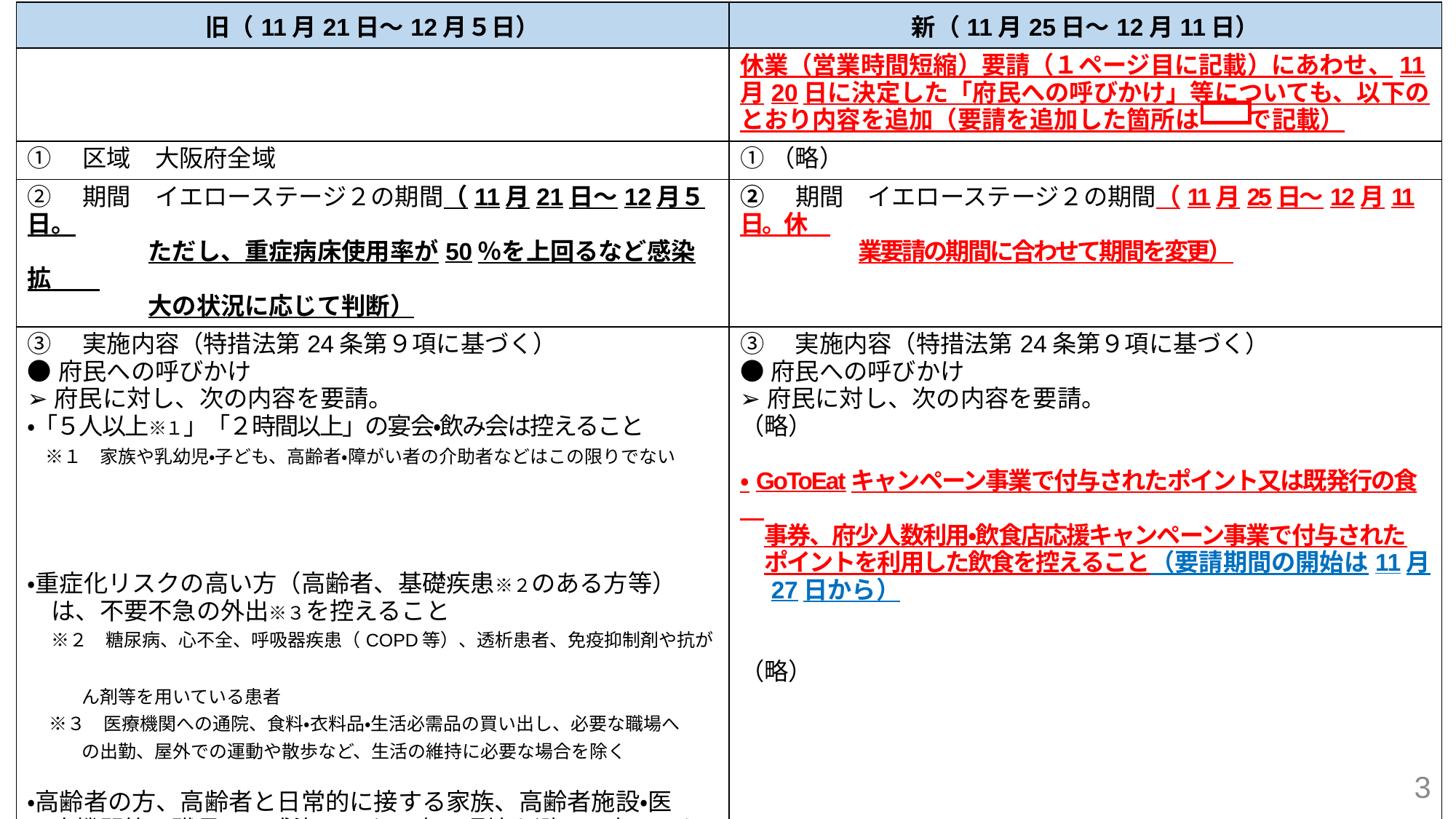

| 旧（11月21日～12月５日） | 新（11月25日～12月11日） |
| --- | --- |
|  | 休業（営業時間短縮）要請（１ページ目に記載）にあわせ、11月20日に決定した「府民への呼びかけ」等についても、以下のとおり内容を追加（要請を追加した箇所は　　で記載） |
| ①　区域　大阪府全域 | ①（略） |
| ②　期間　イエローステージ２の期間（11月21日～12月５日。 　　　　　ただし、重症病床使用率が50％を上回るなど感染拡　　 　　　　　大の状況に応じて判断） | ②　期間　イエローステージ２の期間（11月25日～12月11日。休　 　　　　　 業要請の期間に合わせて期間を変更） |
| ③　実施内容（特措法第24条第９項に基づく） ●府民への呼びかけ ➢府民に対し、次の内容を要請。 ・「５人以上※１」「２時間以上」の宴会・飲み会は控えること 　※１　家族や乳幼児・子ども、高齢者・障がい者の介助者などはこの限りでない ・重症化リスクの高い方（高齢者、基礎疾患※２のある方等）　 　は、不要不急の外出※３を控えること 　※２　糖尿病、心不全、呼吸器疾患（COPD等）、透析患者、免疫抑制剤や抗が　 　　　ん剤等を用いている患者　 　 ※３　医療機関への通院、食料・衣料品・生活必需品の買い出し、必要な職場へ 　　　の出勤、屋外での運動や散歩など、生活の維持に必要な場合を除く ・高齢者の方、高齢者と日常的に接する家族、高齢者施設・医 　療機関等の職員は、感染リスクの高い環境を避け、少しでも 　症状が有る場合、休暇を取得するとともに早めに検査を受診　 　すること | ③　実施内容（特措法第24条第９項に基づく） ●府民への呼びかけ ➢府民に対し、次の内容を要請。 （略） ・GoToEatキャンペーン事業で付与されたポイント又は既発行の食　 　事券、府少人数利用・飲食店応援キャンペーン事業で付与された 　ポイントを利用した飲食を控えること（要請期間の開始は11月 　27日から） （略） |

3